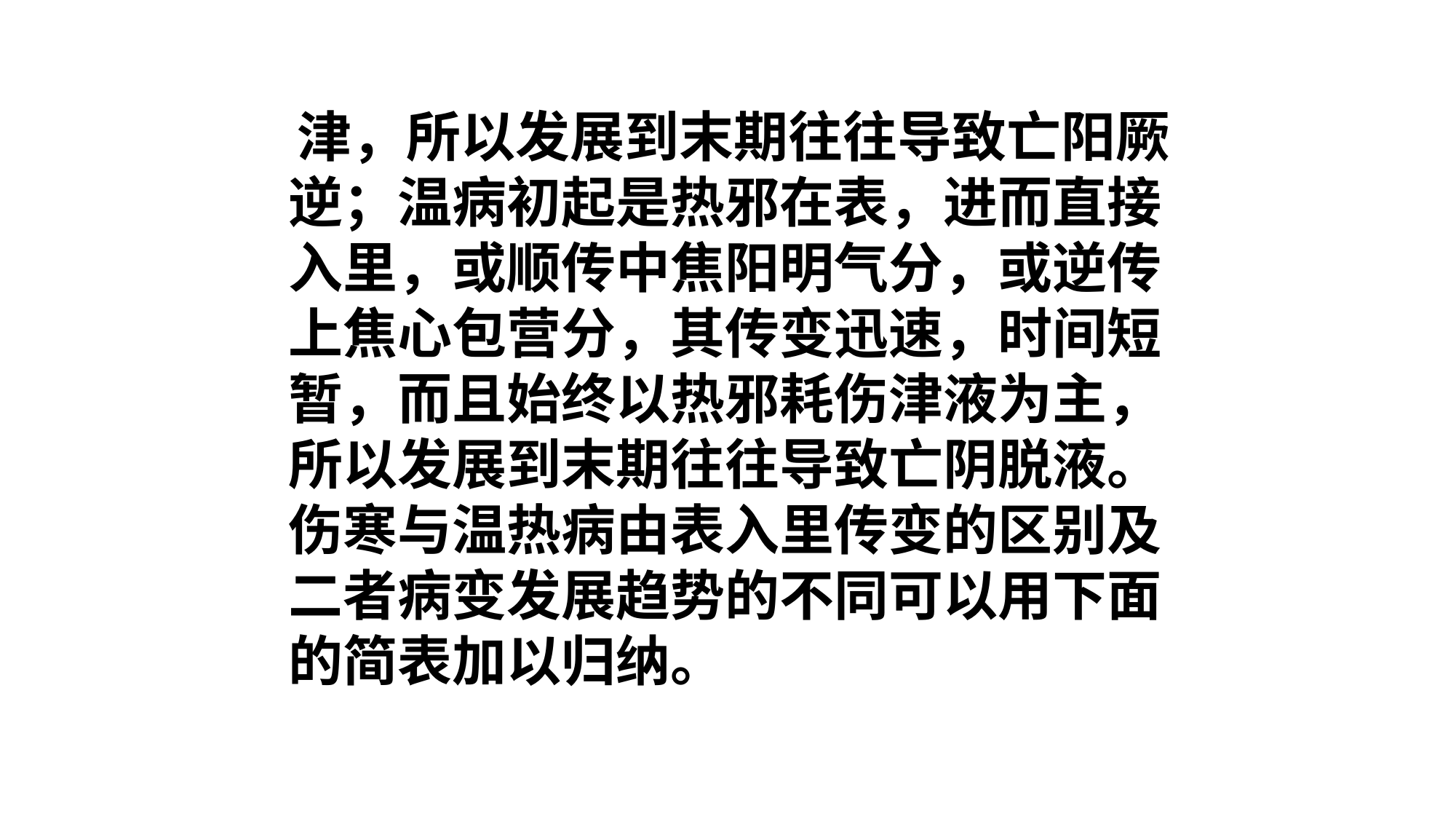

津，所以发展到末期往往导致亡阳厥逆；温病初起是热邪在表，进而直接入里，或顺传中焦阳明气分，或逆传上焦心包营分，其传变迅速，时间短暂，而且始终以热邪耗伤津液为主，所以发展到末期往往导致亡阴脱液。伤寒与温热病由表入里传变的区别及二者病变发展趋势的不同可以用下面的简表加以归纳。